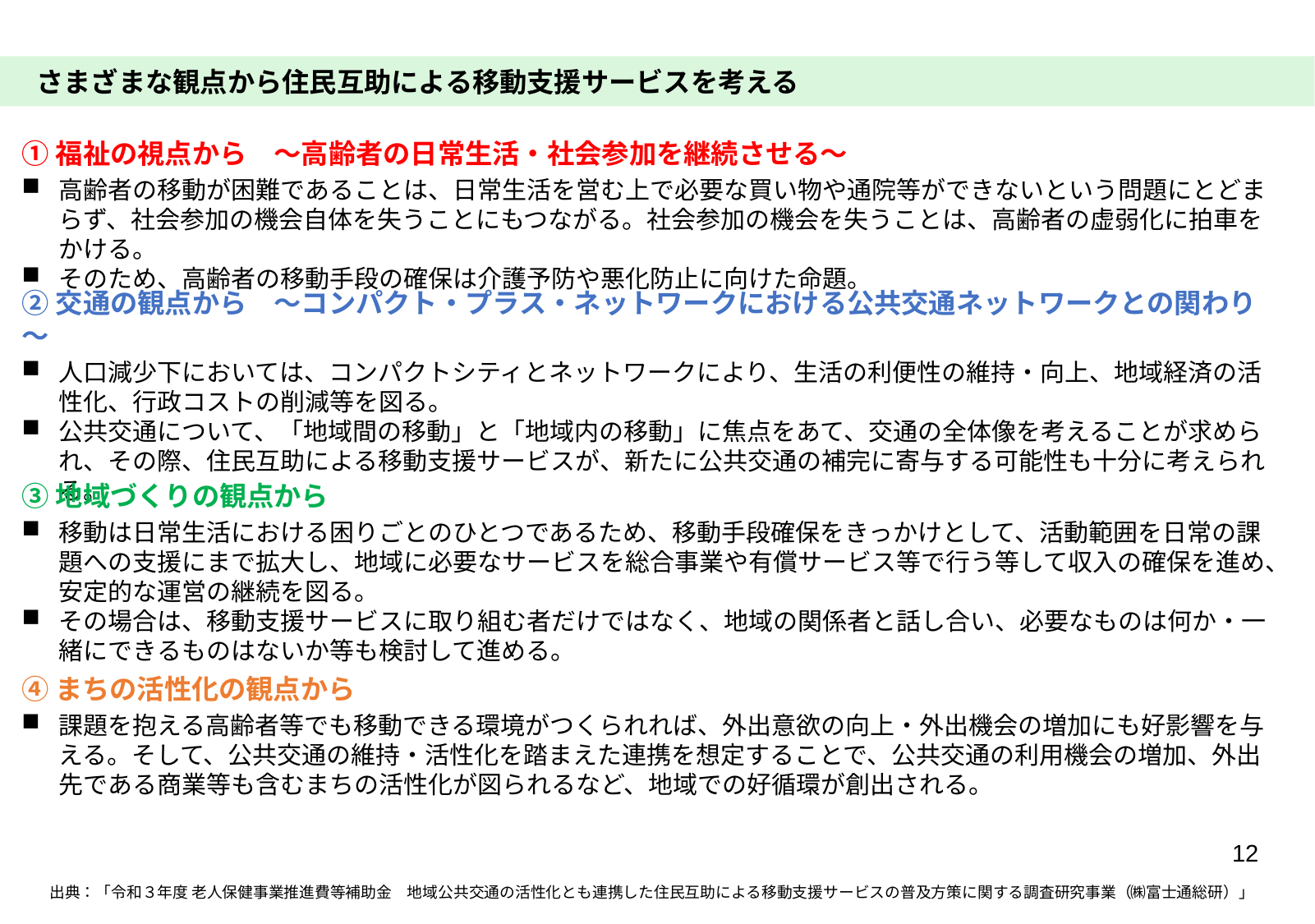

さまざまな観点から住民互助による移動支援サービスを考える
①福祉の視点から　～高齢者の日常生活・社会参加を継続させる～
高齢者の移動が困難であることは、日常生活を営む上で必要な買い物や通院等ができないという問題にとどまらず、社会参加の機会自体を失うことにもつながる。社会参加の機会を失うことは、高齢者の虚弱化に拍車をかける。
そのため、高齢者の移動手段の確保は介護予防や悪化防止に向けた命題。
②交通の観点から　～コンパクト・プラス・ネットワークにおける公共交通ネットワークとの関わり～
人口減少下においては、コンパクトシティとネットワークにより、生活の利便性の維持・向上、地域経済の活性化、行政コストの削減等を図る。
公共交通について、「地域間の移動」と「地域内の移動」に焦点をあて、交通の全体像を考えることが求められ、その際、住民互助による移動支援サービスが、新たに公共交通の補完に寄与する可能性も十分に考えられる。
③地域づくりの観点から
移動は日常生活における困りごとのひとつであるため、移動手段確保をきっかけとして、活動範囲を日常の課題への支援にまで拡大し、地域に必要なサービスを総合事業や有償サービス等で行う等して収入の確保を進め、安定的な運営の継続を図る。
その場合は、移動支援サービスに取り組む者だけではなく、地域の関係者と話し合い、必要なものは何か・一緒にできるものはないか等も検討して進める。
④まちの活性化の観点から
課題を抱える高齢者等でも移動できる環境がつくられれば、外出意欲の向上・外出機会の増加にも好影響を与える。そして、公共交通の維持・活性化を踏まえた連携を想定することで、公共交通の利用機会の増加、外出先である商業等も含むまちの活性化が図られるなど、地域での好循環が創出される。
12
出典：「令和３年度 老人保健事業推進費等補助金　地域公共交通の活性化とも連携した住民互助による移動支援サービスの普及方策に関する調査研究事業（㈱富士通総研）」